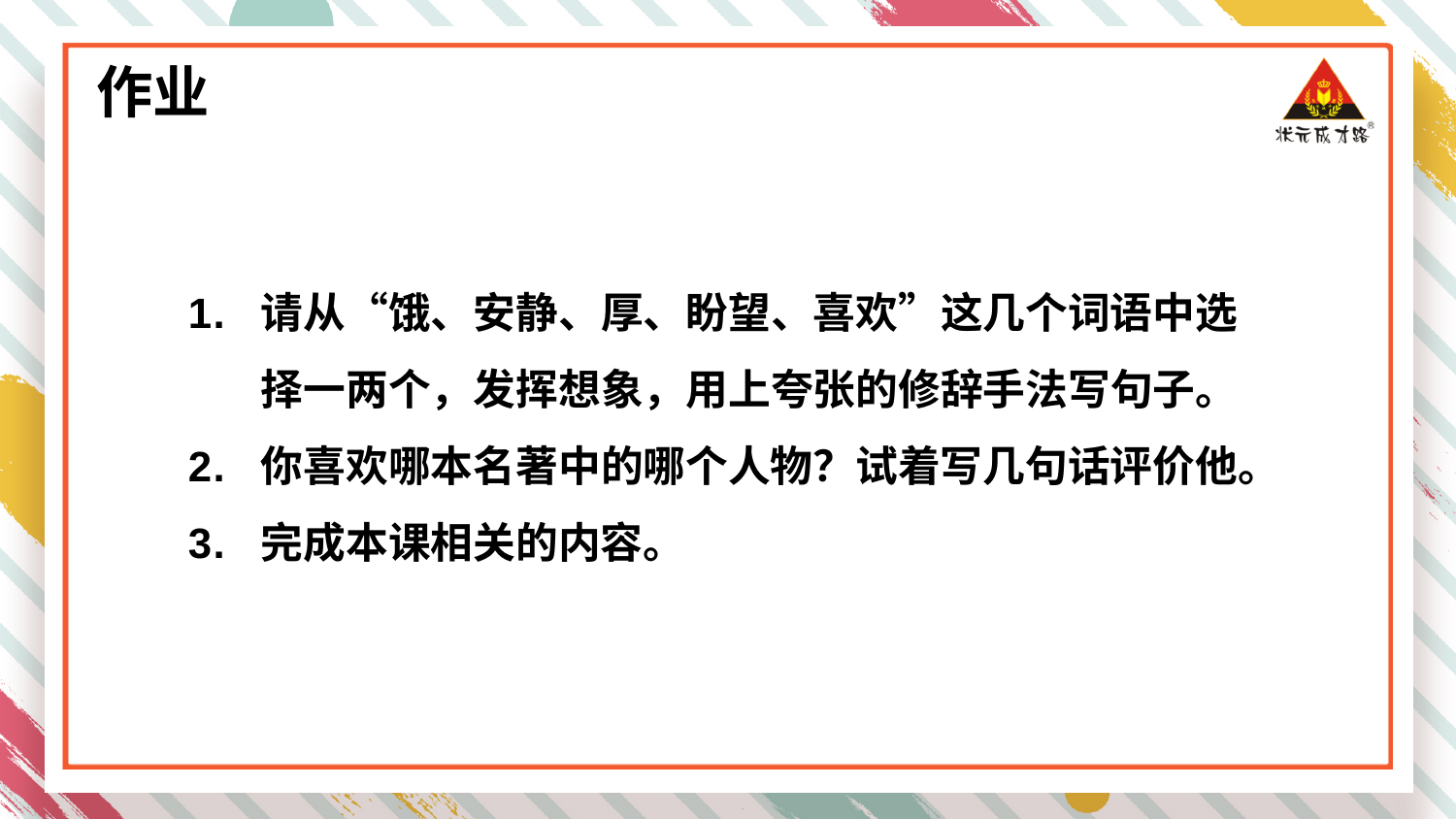

作业
请从“饿、安静、厚、盼望、喜欢”这几个词语中选择一两个，发挥想象，用上夸张的修辞手法写句子。
你喜欢哪本名著中的哪个人物？试着写几句话评价他。
完成本课相关的内容。